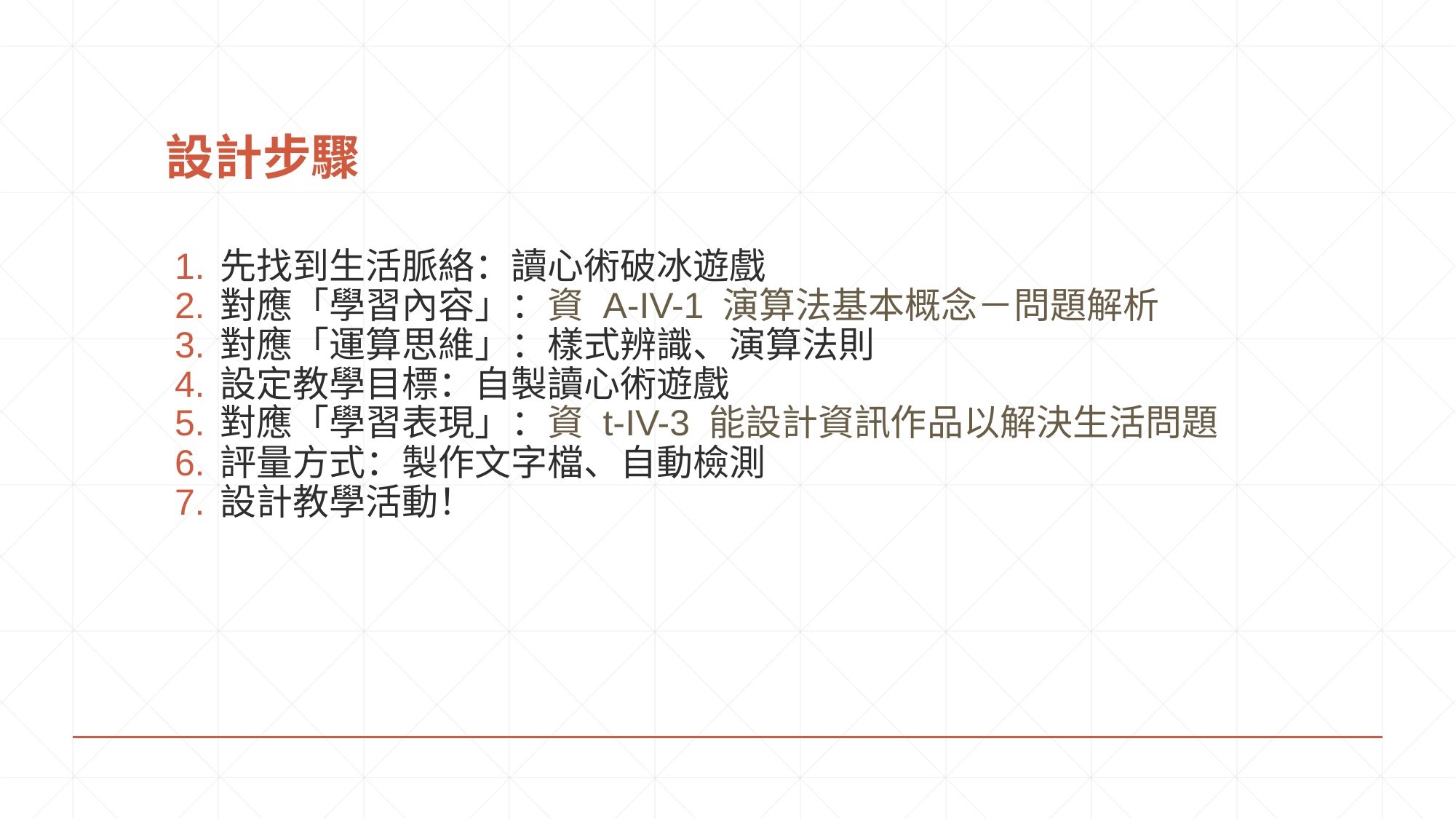

# 設計步驟
先找到生活脈絡：讀心術破冰遊戲
對應「學習內容」：資 A-IV-1 演算法基本概念－問題解析
對應「運算思維」：樣式辨識、演算法則
設定教學目標：自製讀心術遊戲
對應「學習表現」：資 t-IV-3 能設計資訊作品以解決生活問題
評量方式：製作文字檔、自動檢測
設計教學活動！